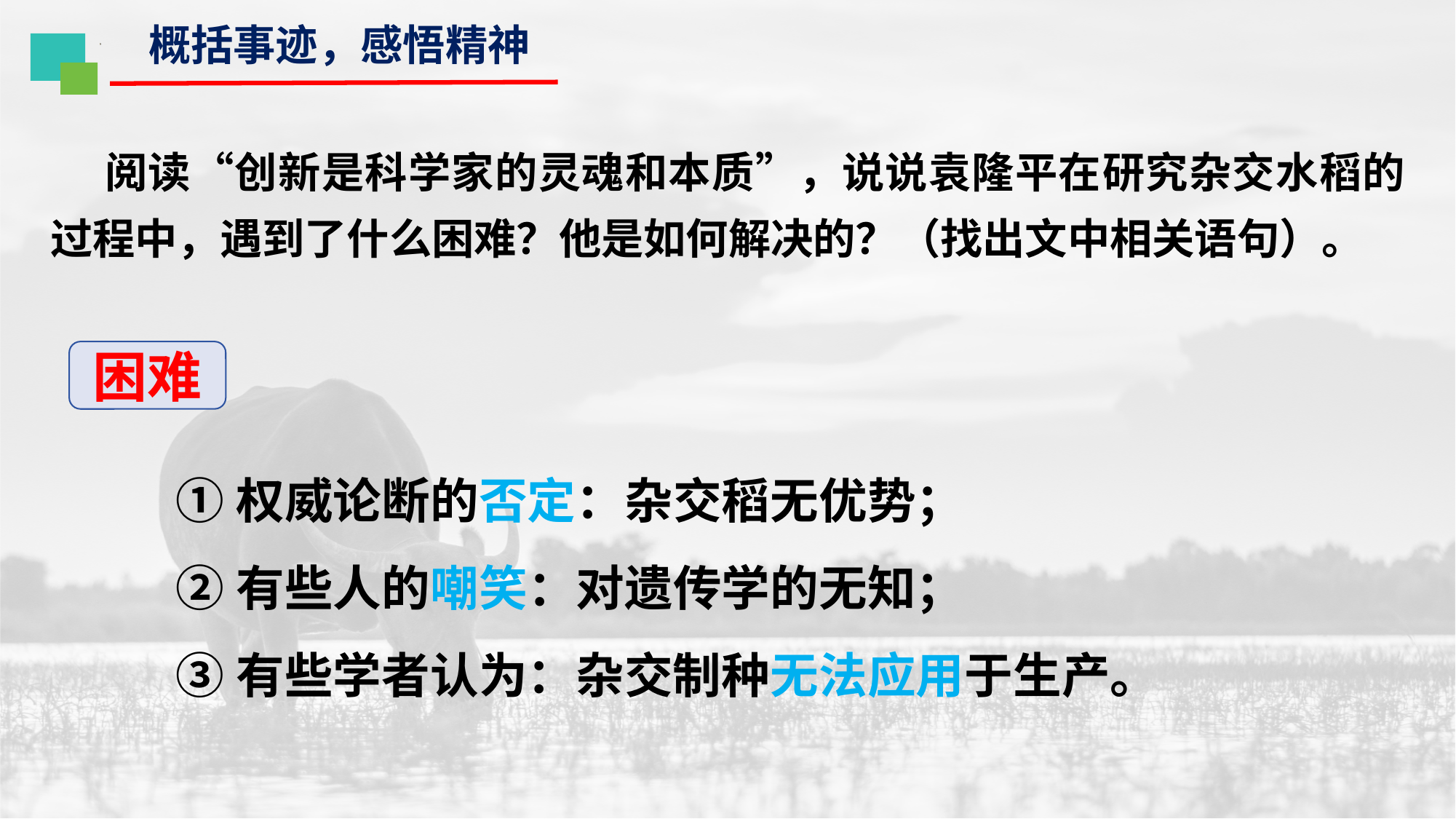

概括事迹，感悟精神

阅读“创新是科学家的灵魂和本质”，说说袁隆平在研究杂交水稻的过程中，遇到了什么困难？他是如何解决的？（找出文中相关语句）。
困难
①权威论断的否定：杂交稻无优势；
②有些人的嘲笑：对遗传学的无知；
③有些学者认为：杂交制种无法应用于生产。